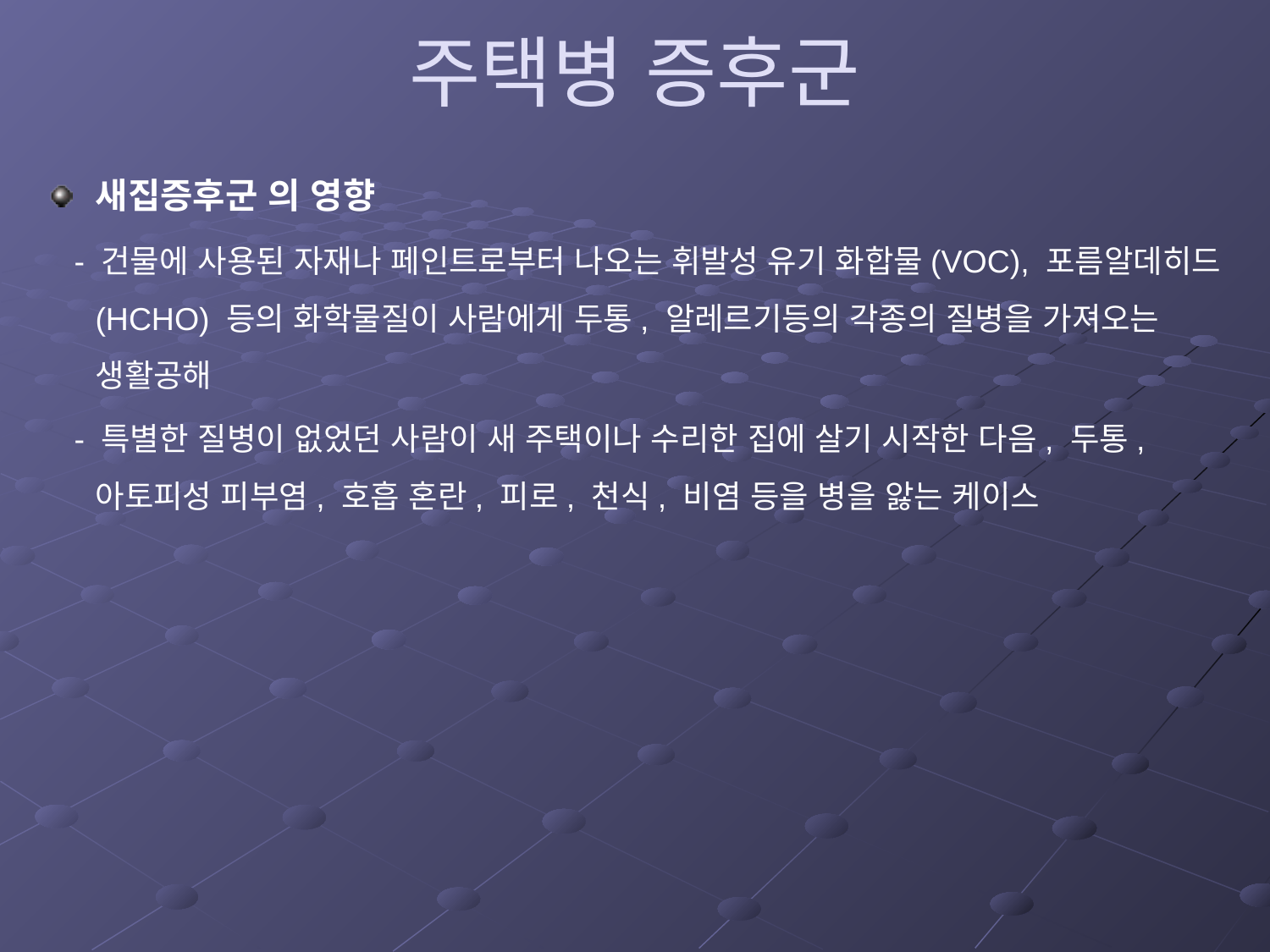

# 주택병 증후군
새집증후군 의 영향
   - 건물에 사용된 자재나 페인트로부터 나오는 휘발성 유기 화합물(VOC), 포름알데히드(HCHO) 등의 화학물질이 사람에게 두통, 알레르기등의 각종의 질병을 가져오는 생활공해
   - 특별한 질병이 없었던 사람이 새 주택이나 수리한 집에 살기 시작한 다음, 두통, 아토피성 피부염, 호흡 혼란, 피로, 천식, 비염 등을 병을 앓는 케이스